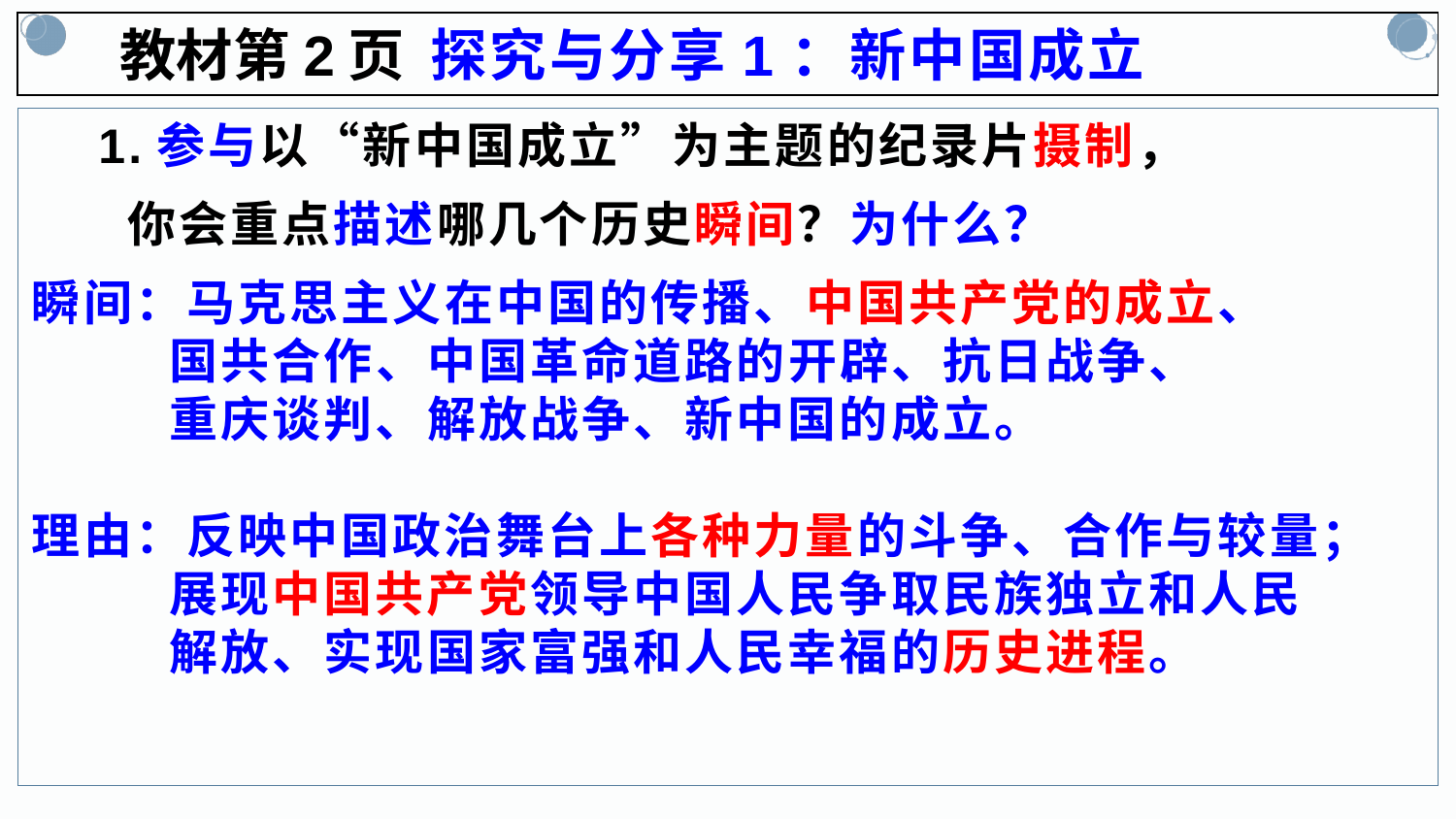

教材第2页  探究与分享1：新中国成立
    1.参与以“新中国成立”为主题的纪录片摄制，
      你会重点描述哪几个历史瞬间？为什么？
瞬间：马克思主义在中国的传播、中国共产党的成立、
         国共合作、中国革命道路的开辟、抗日战争、
         重庆谈判、解放战争、新中国的成立。

理由：反映中国政治舞台上各种力量的斗争、合作与较量；
         展现中国共产党领导中国人民争取民族独立和人民
         解放、实现国家富强和人民幸福的历史进程。